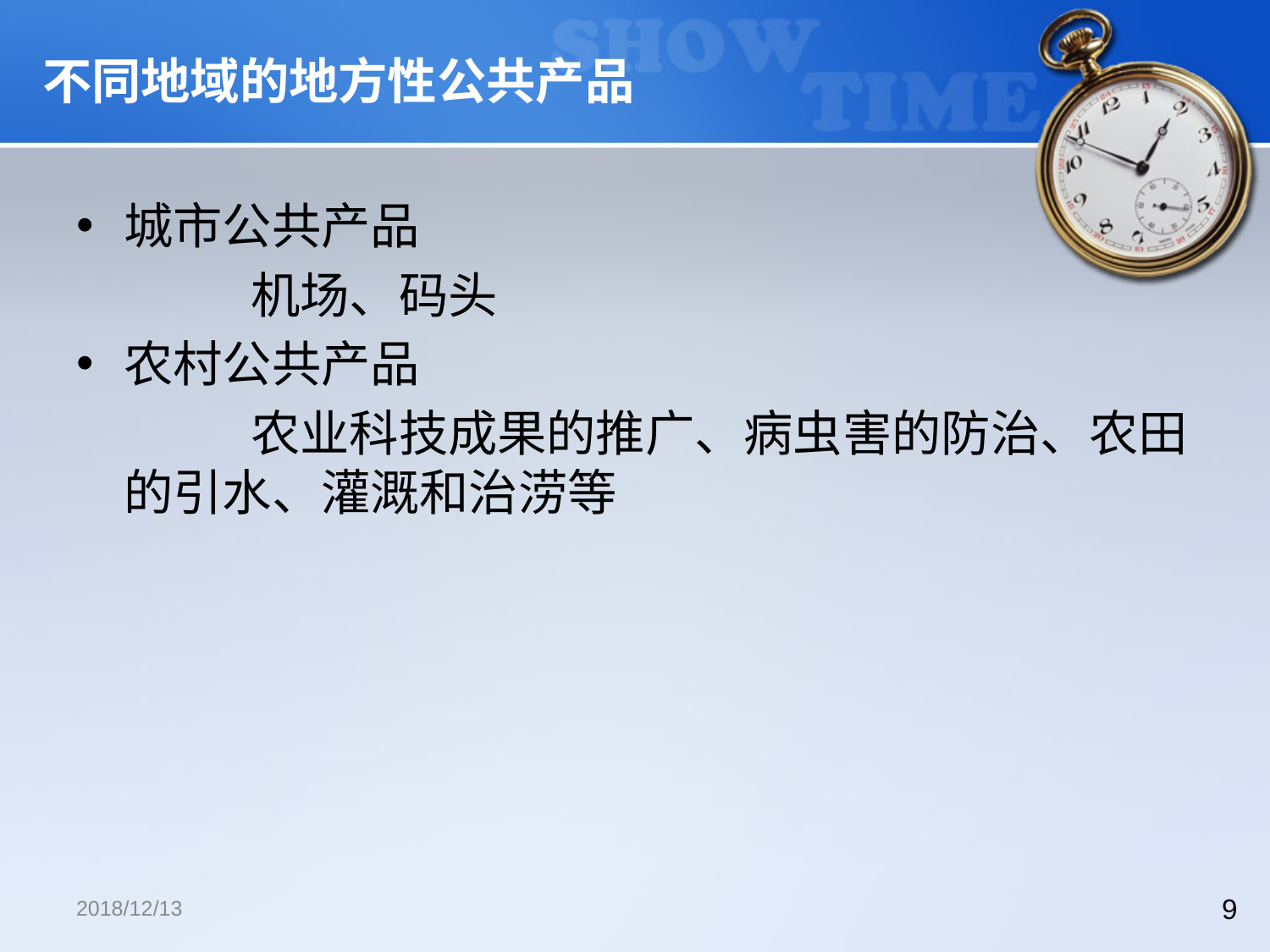

# 不同地域的地方性公共产品
城市公共产品
		机场、码头
农村公共产品
		农业科技成果的推广、病虫害的防治、农田的引水、灌溉和治涝等
2018/12/13
9